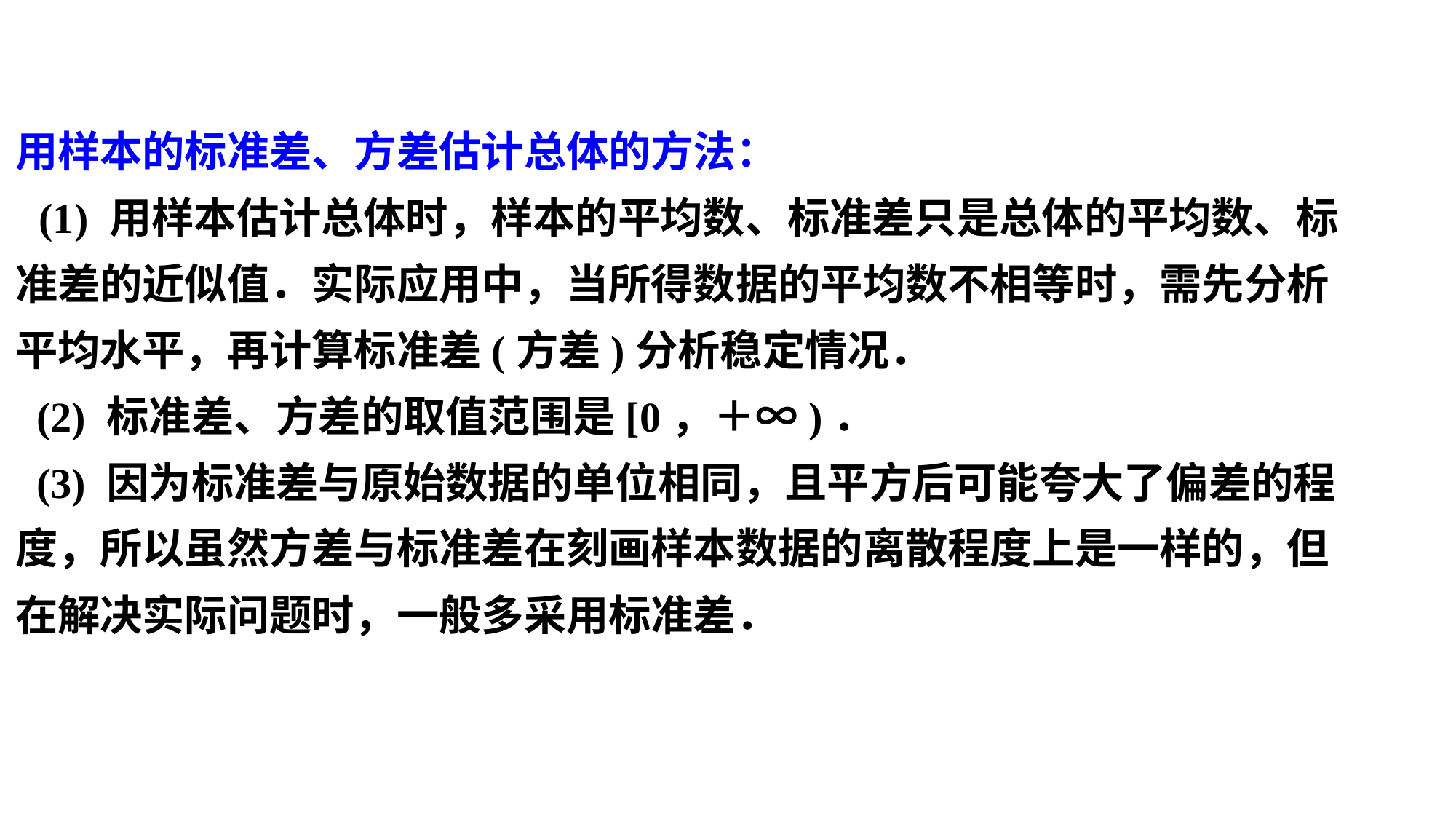

用样本的标准差、方差估计总体的方法：
  (1) 用样本估计总体时，样本的平均数、标准差只是总体的平均数、标准差的近似值．实际应用中，当所得数据的平均数不相等时，需先分析平均水平，再计算标准差(方差)分析稳定情况．
  (2) 标准差、方差的取值范围是[0，＋∞)．
  (3) 因为标准差与原始数据的单位相同，且平方后可能夸大了偏差的程度，所以虽然方差与标准差在刻画样本数据的离散程度上是一样的，但在解决实际问题时，一般多采用标准差．